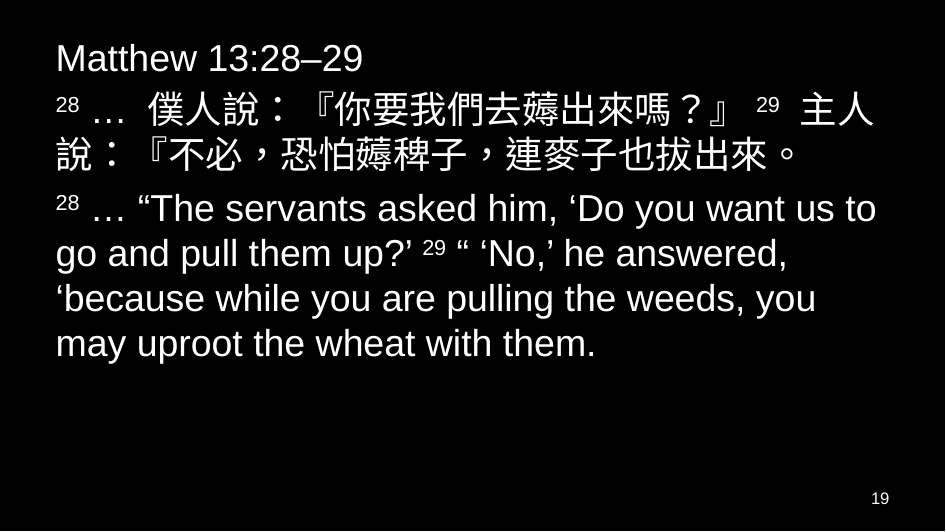

Matthew 13:28–29
28 … 僕人說：『你要我們去薅出來嗎？』29 主人說：『不必，恐怕薅稗子，連麥子也拔出來。
28 … “The servants asked him, ‘Do you want us to go and pull them up?’ 29 “ ‘No,’ he answered, ‘because while you are pulling the weeds, you may uproot the wheat with them.

19